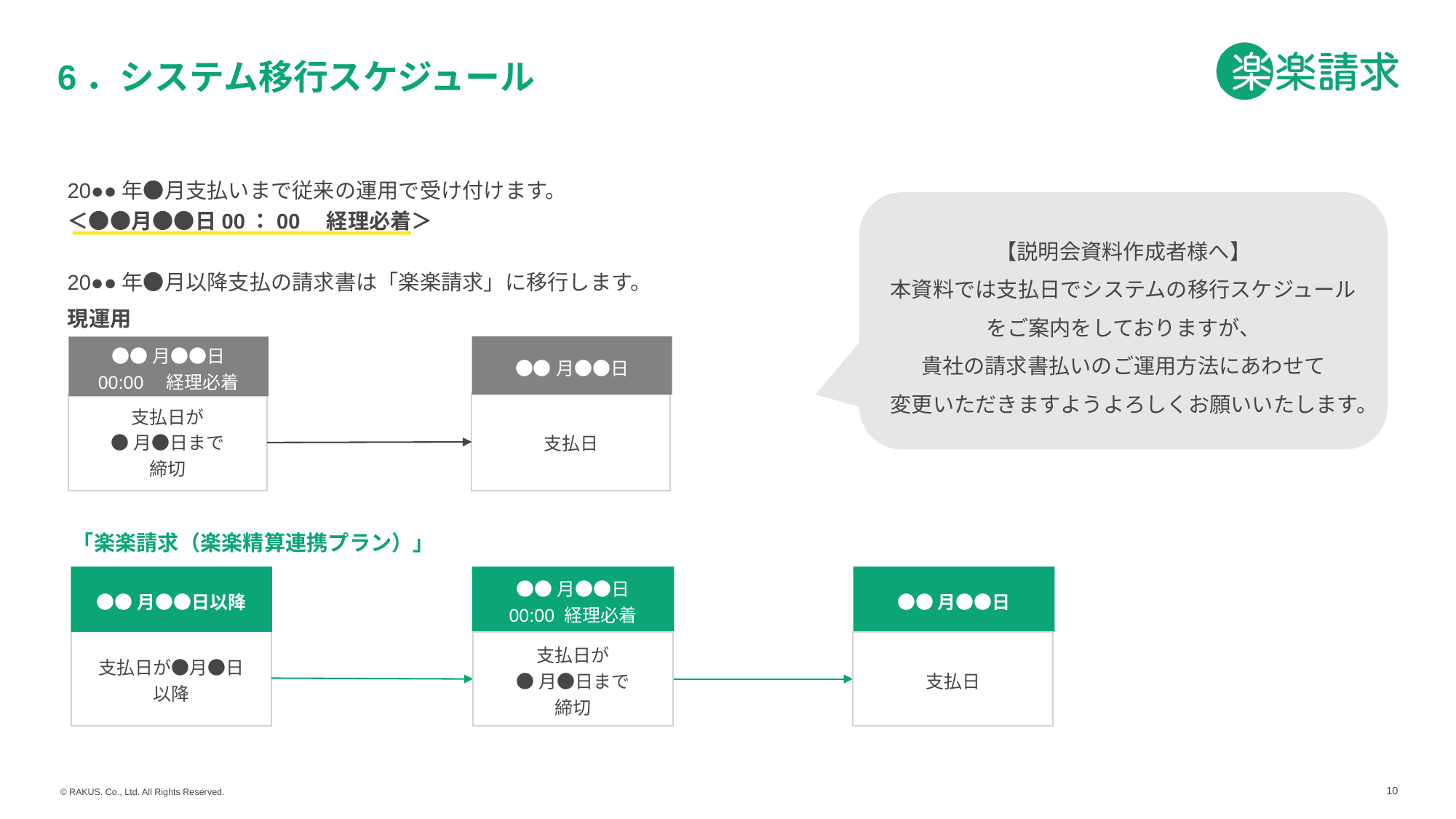

# 6．システム移行スケジュール
20●●年●月支払いまで従来の運用で受け付けます。
＜●●月●●日00：00　経理必着＞

20●●年●月以降支払の請求書は「楽楽請求」に移行します。
【説明会資料作成者様へ】
本資料では支払日でシステムの移行スケジュールをご案内をしておりますが、
貴社の請求書払いのご運用方法にあわせて
変更いただきますようよろしくお願いいたします。

現運用
●●月●●日
00:00　経理必着
●●月●●日

支払日

支払日が
●月●日まで
締切

「楽楽請求（楽楽精算連携プラン）」
●●月●●日
00:00 経理必着
●●月●●日
●●月●●日以降
支払日が●月●日
以降
支払日
支払日が
●月●日まで
締切
10